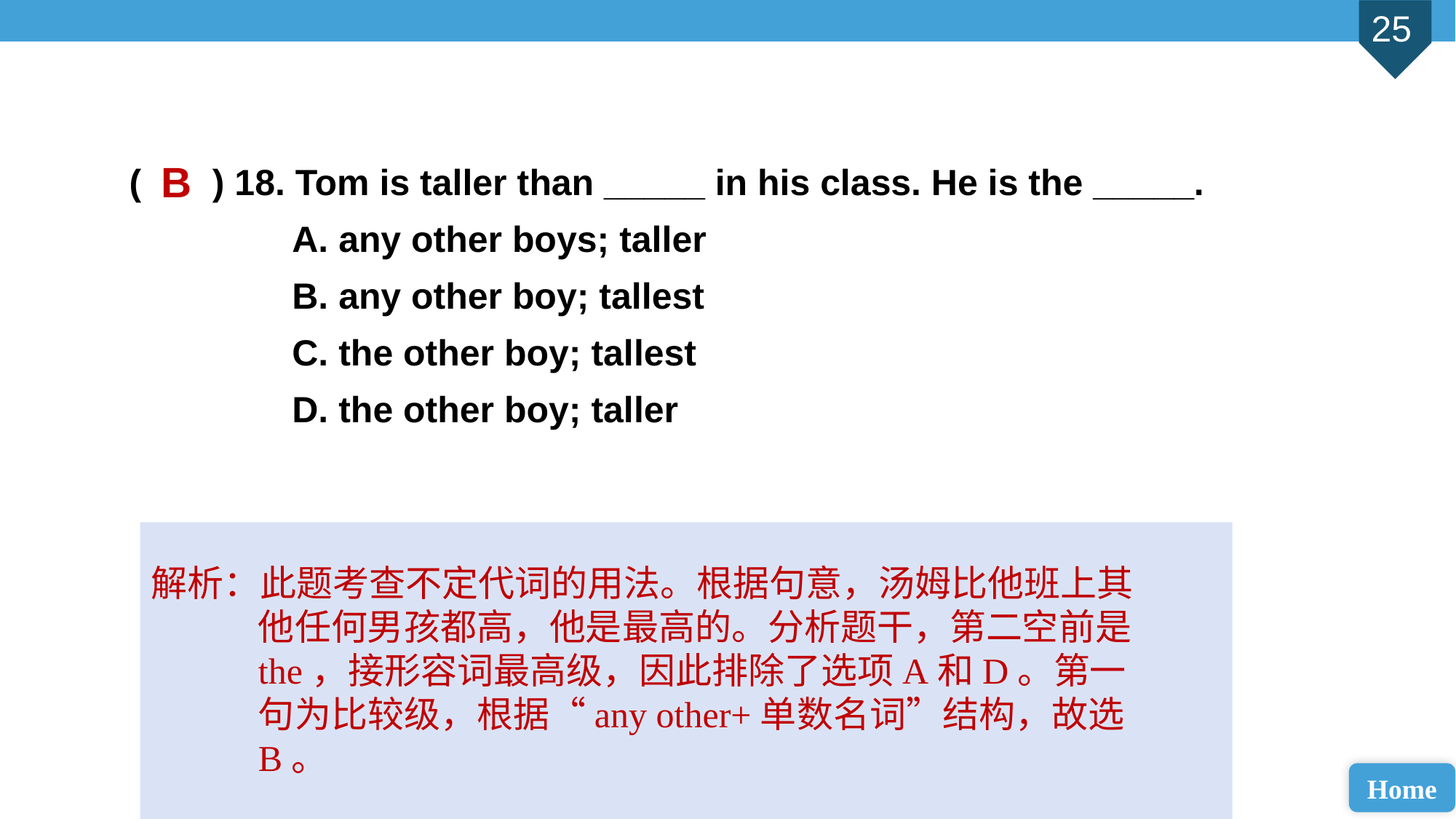

(       ) 18. Tom is taller than _____ in his class. He is the _____.
                A. any other boys; taller
                B. any other boy; tallest
                C. the other boy; tallest
                D. the other boy; taller
B

解析：此题考查不定代词的用法。根据句意，汤姆比他班上其他任何男孩都高，他是最高的。分析题干，第二空前是the，接形容词最高级，因此排除了选项A和D。第一句为比较级，根据“any other+单数名词”结构，故选B。